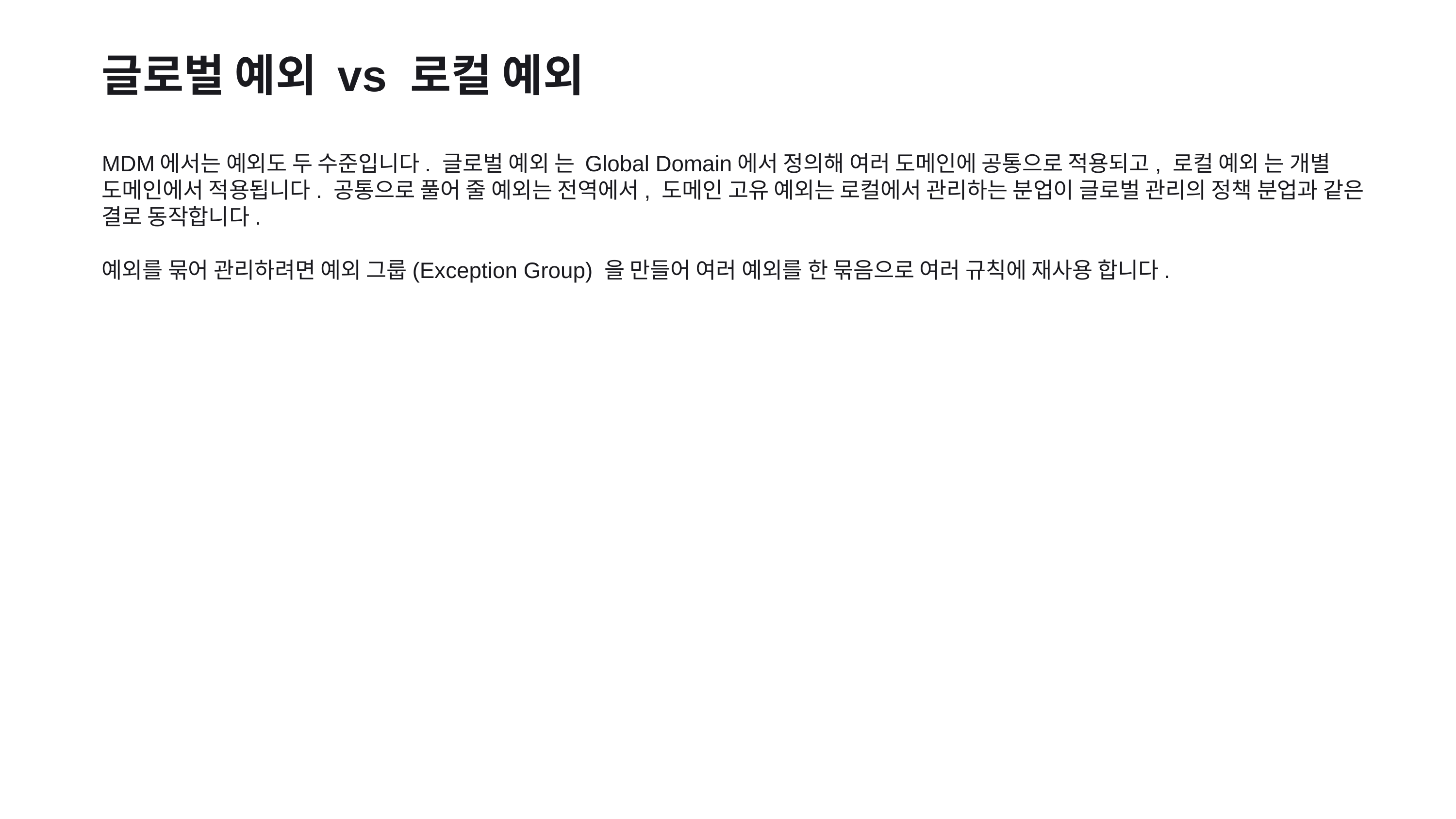

글로벌 예외 vs 로컬 예외
MDM에서는 예외도 두 수준입니다. 글로벌 예외 는 Global Domain에서 정의해 여러 도메인에 공통으로 적용되고, 로컬 예외 는 개별 도메인에서 적용됩니다. 공통으로 풀어 줄 예외는 전역에서, 도메인 고유 예외는 로컬에서 관리하는 분업이 글로벌 관리의 정책 분업과 같은 결로 동작합니다.

예외를 묶어 관리하려면 예외 그룹(Exception Group) 을 만들어 여러 예외를 한 묶음으로 여러 규칙에 재사용 합니다.